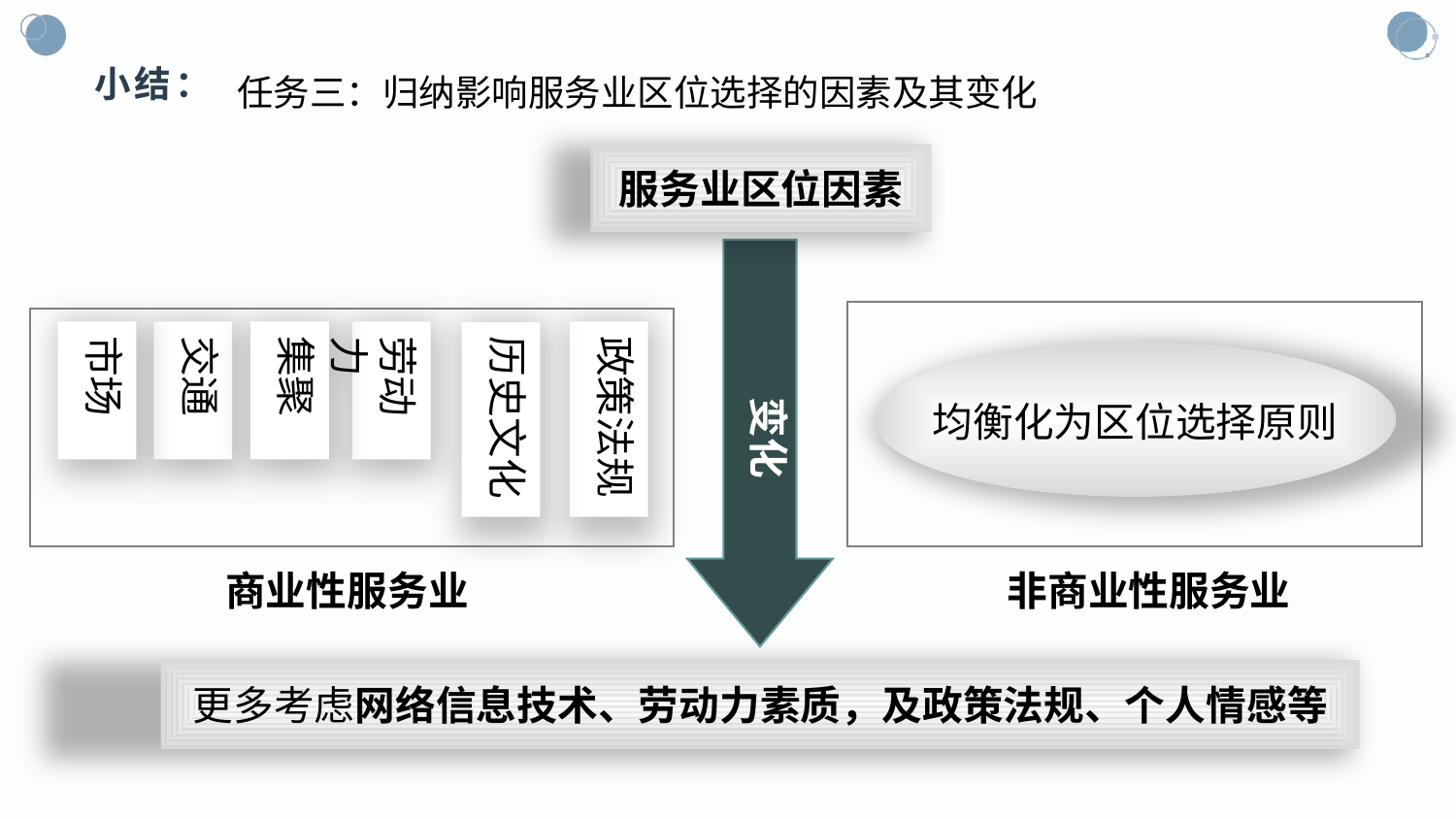

任务三：归纳影响服务业区位选择的因素及其变化
小结：
服务业区位因素

市场
交通
集聚
劳动力
政策法规
历史文化

变化
均衡化为区位选择原则
商业性服务业
非商业性服务业
更多考虑网络信息技术、劳动力素质，及政策法规、个人情感等